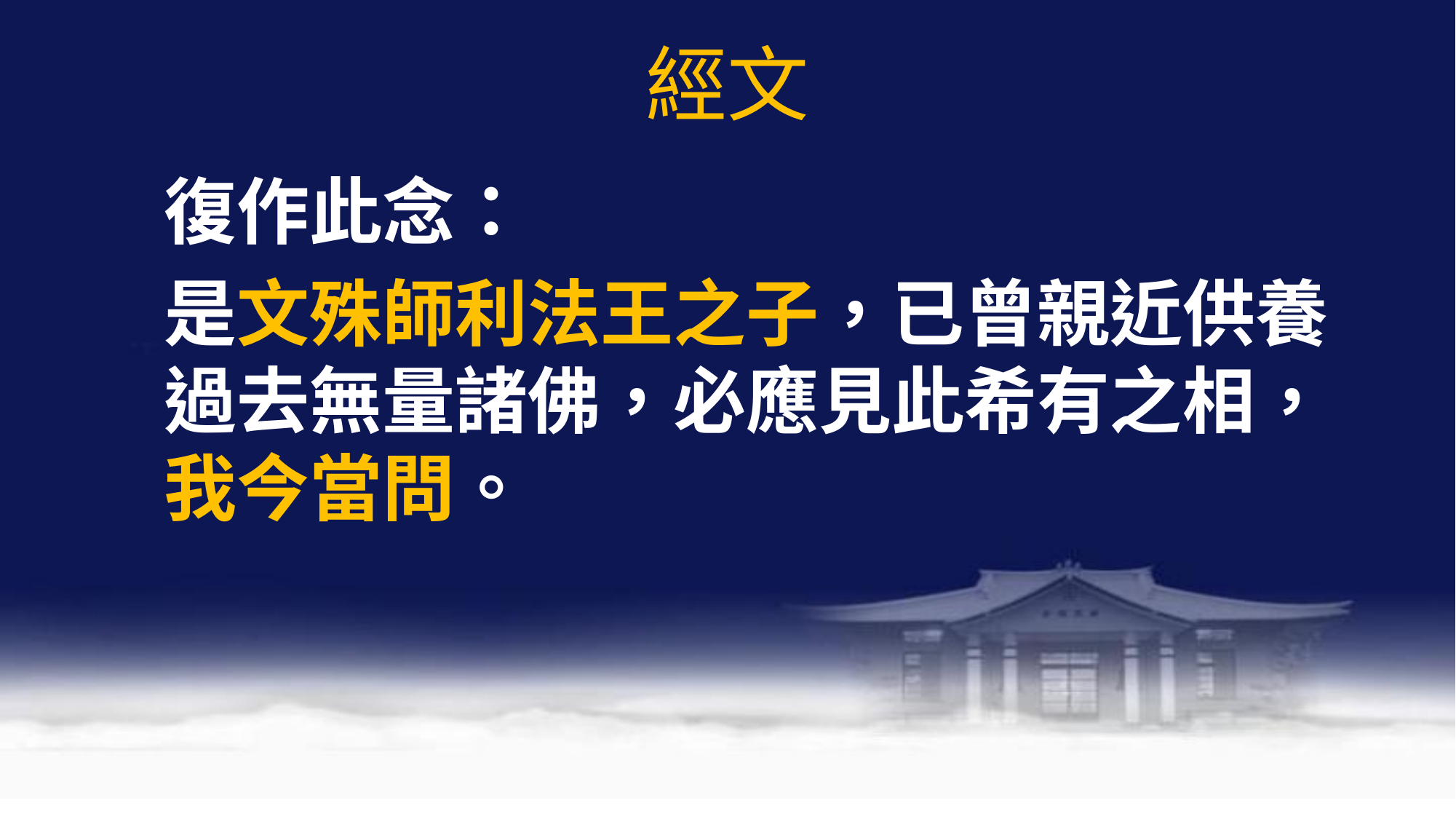

# 經文
復作此念：
是文殊師利法王之子，已曾親近供養過去無量諸佛，必應見此希有之相，我今當問。